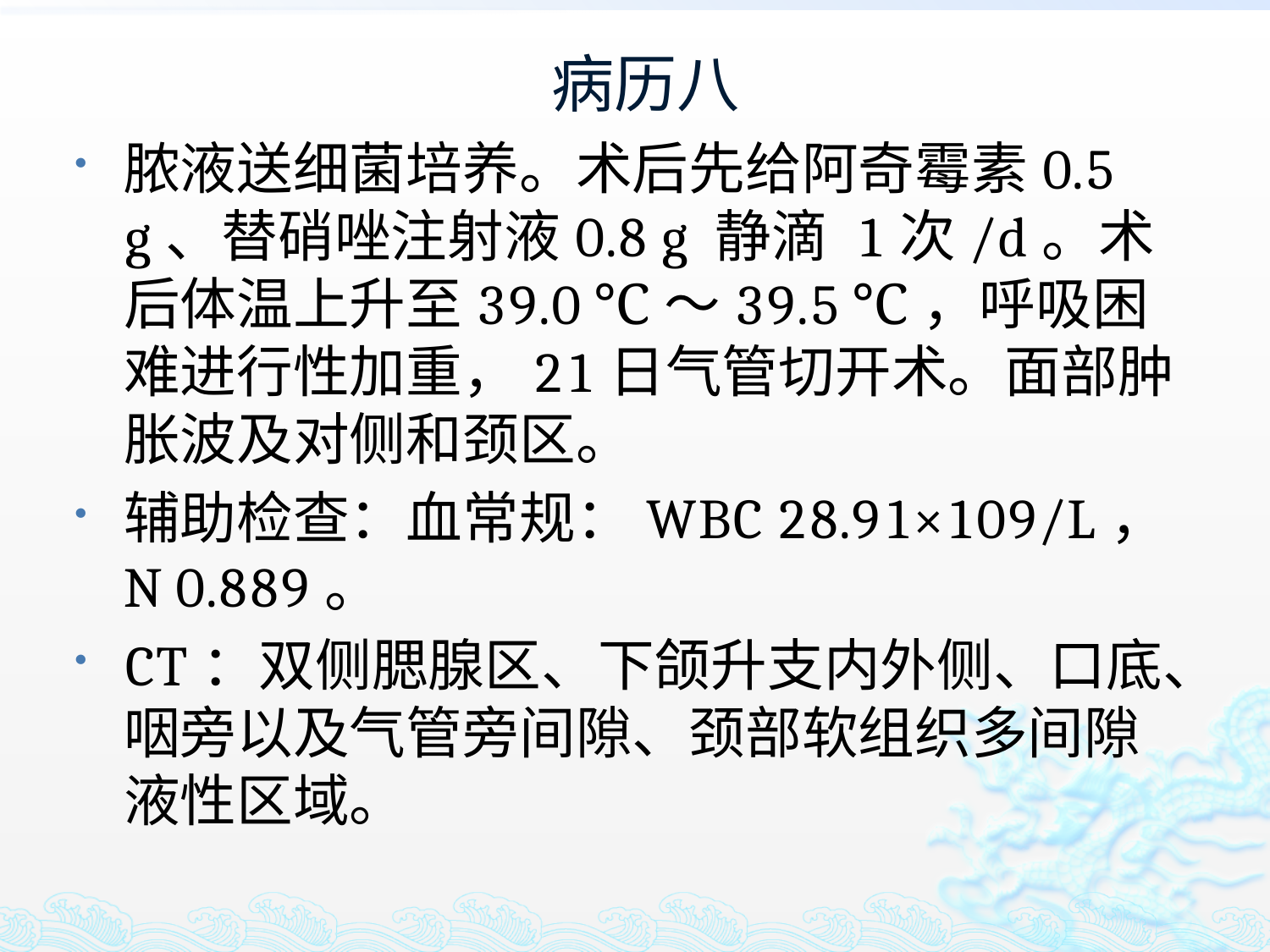

# 病历八
脓液送细菌培养。术后先给阿奇霉素0.5 g、替硝唑注射液0.8 g 静滴 1次/d。术后体温上升至39.0 ℃～39.5 ℃，呼吸困难进行性加重，21日气管切开术。面部肿胀波及对侧和颈区。
辅助检查：血常规：WBC 28.91×109/L，N 0.889。
CT：双侧腮腺区、下颌升支内外侧、口底、咽旁以及气管旁间隙、颈部软组织多间隙液性区域。